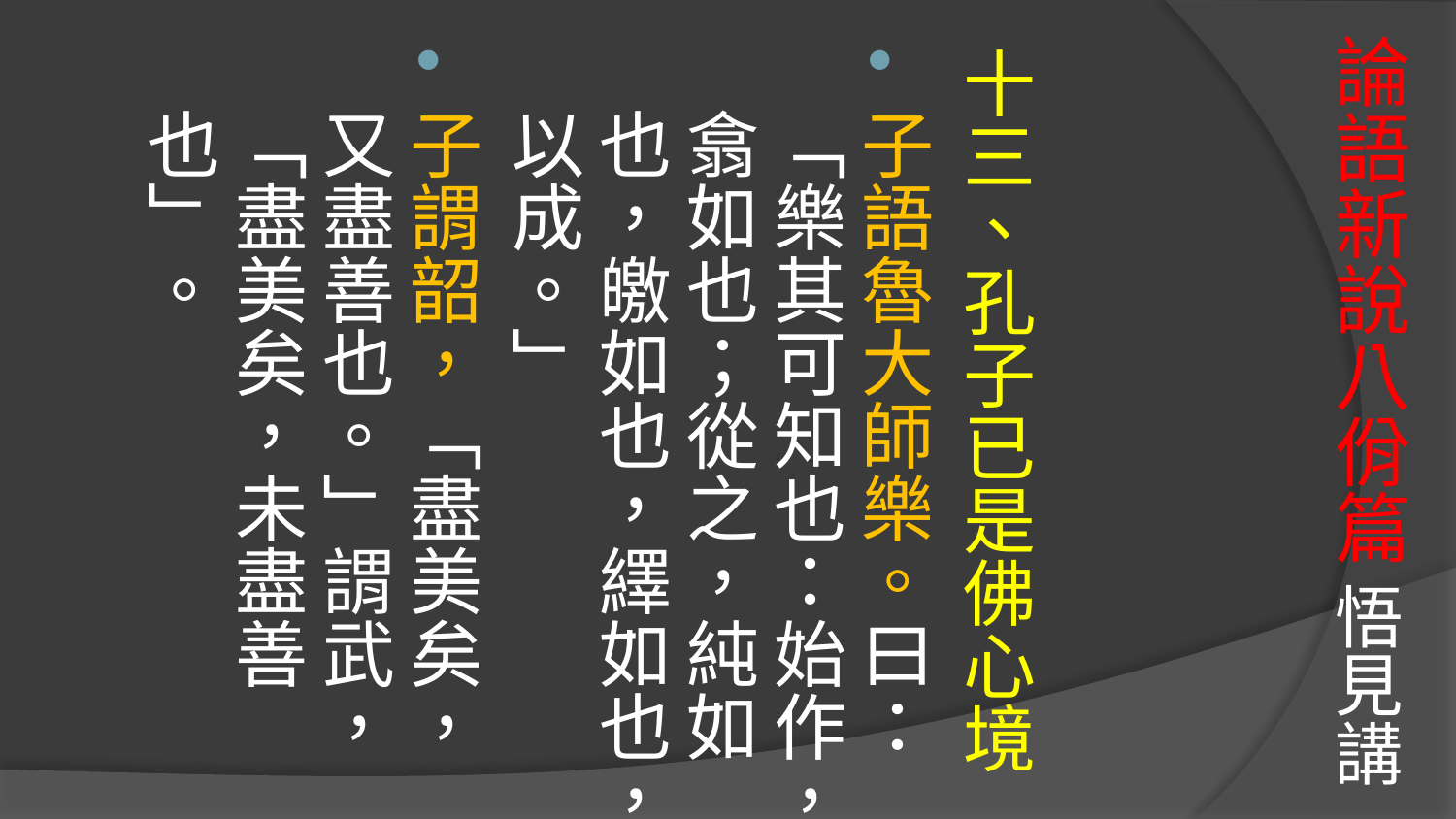

# 論語新說八佾篇 悟見講
十三、孔子已是佛心境
子語魯大師樂。曰：「樂其可知也：始作，翕如也；從之，純如也，皦如也，繹如也，以成。」
子謂韶，「盡美矣，又盡善也。」謂武，「盡美矣，未盡善也」。